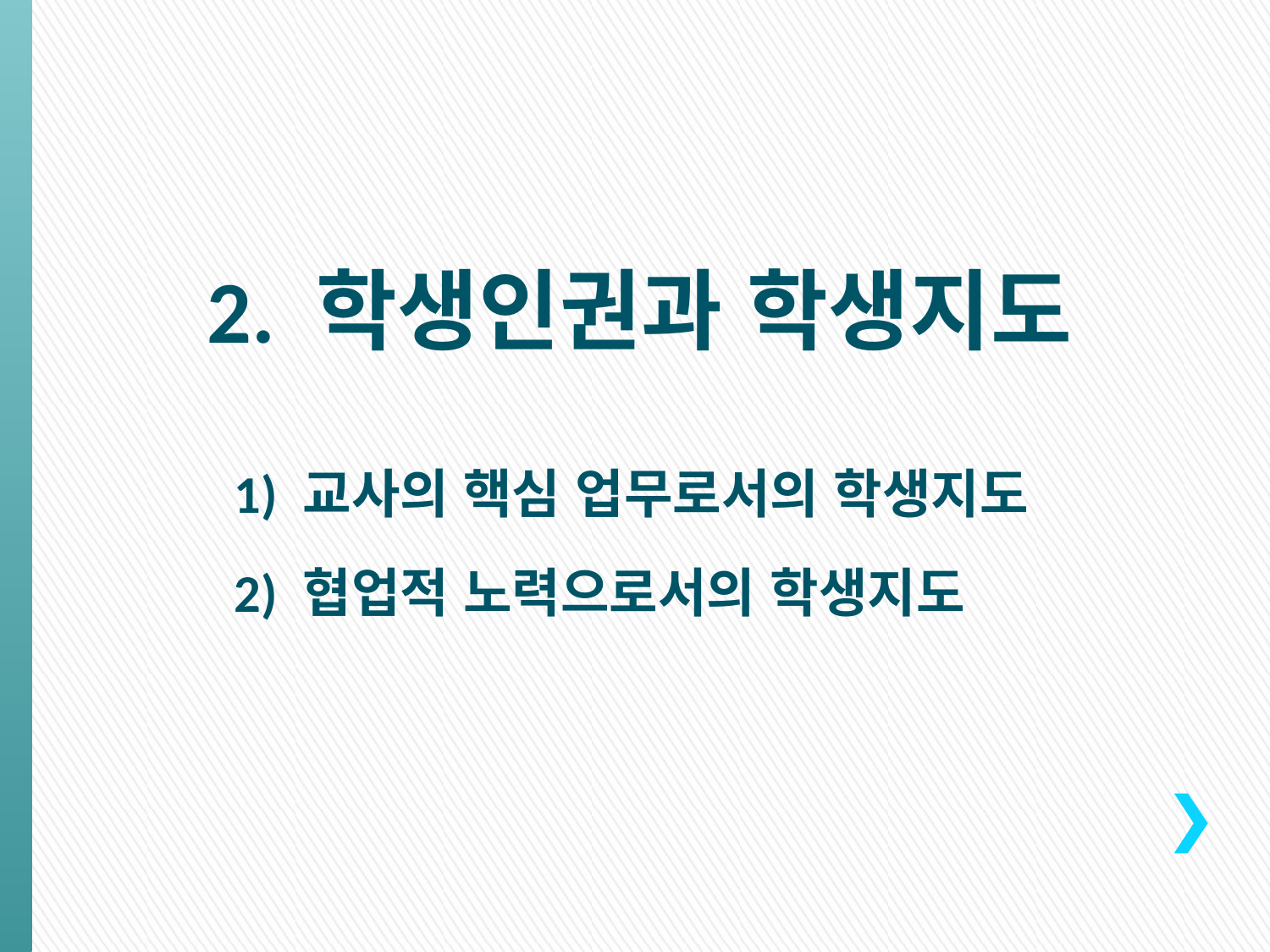

2. 학생인권과 학생지도

             1) 교사의 핵심 업무로서의 학생지도

             2) 협업적 노력으로서의 학생지도